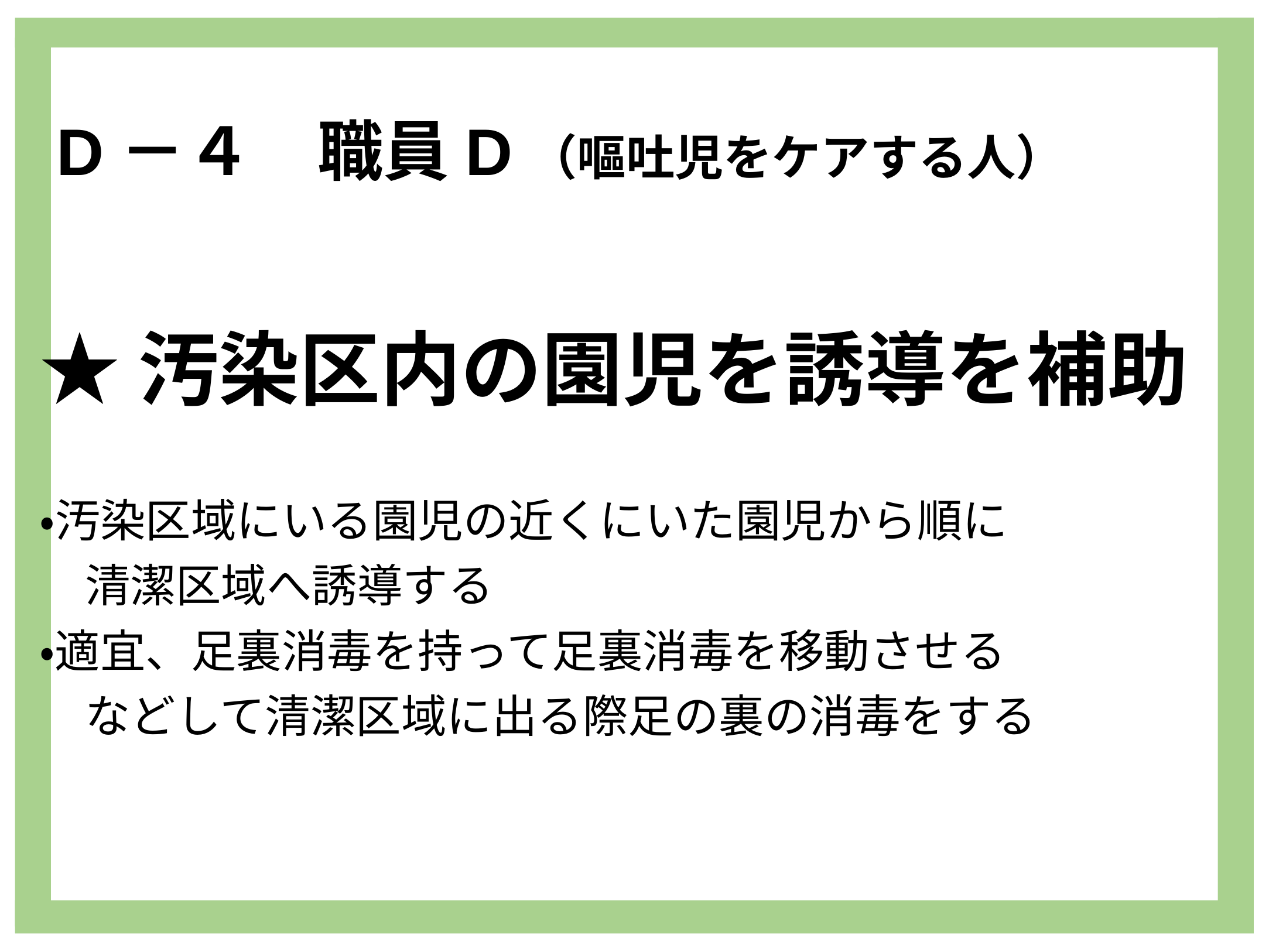

# D－４　職員D（嘔吐児をケアする人）
★汚染区内の園児を誘導を補助

・汚染区域にいる園児の近くにいた園児から順に
　清潔区域へ誘導する
・適宜、足裏消毒を持って足裏消毒を移動させる
　などして清潔区域に出る際足の裏の消毒をする